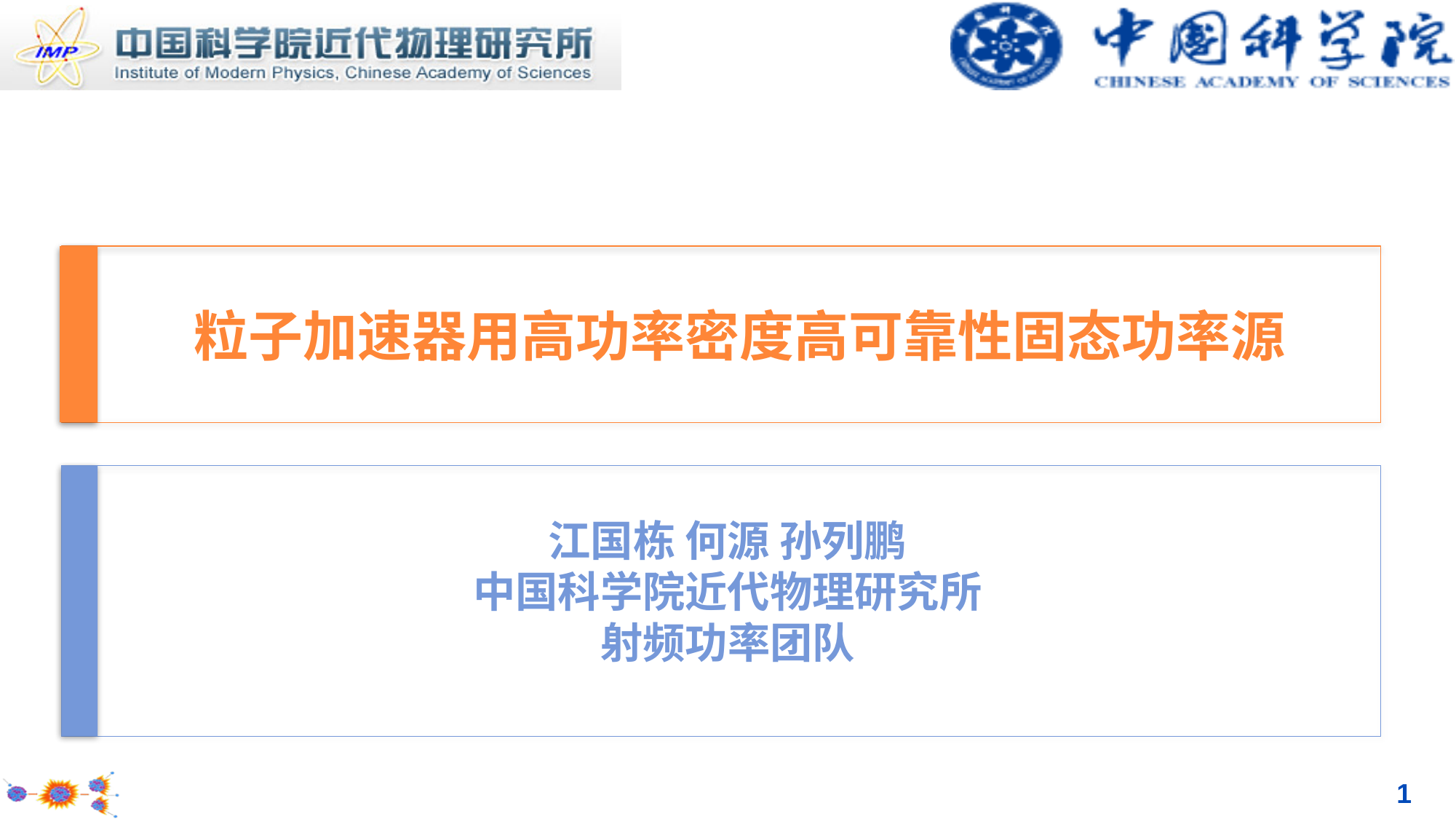

# 粒子加速器用高功率密度高可靠性固态功率源
江国栋 何源 孙列鹏
中国科学院近代物理研究所
射频功率团队
1